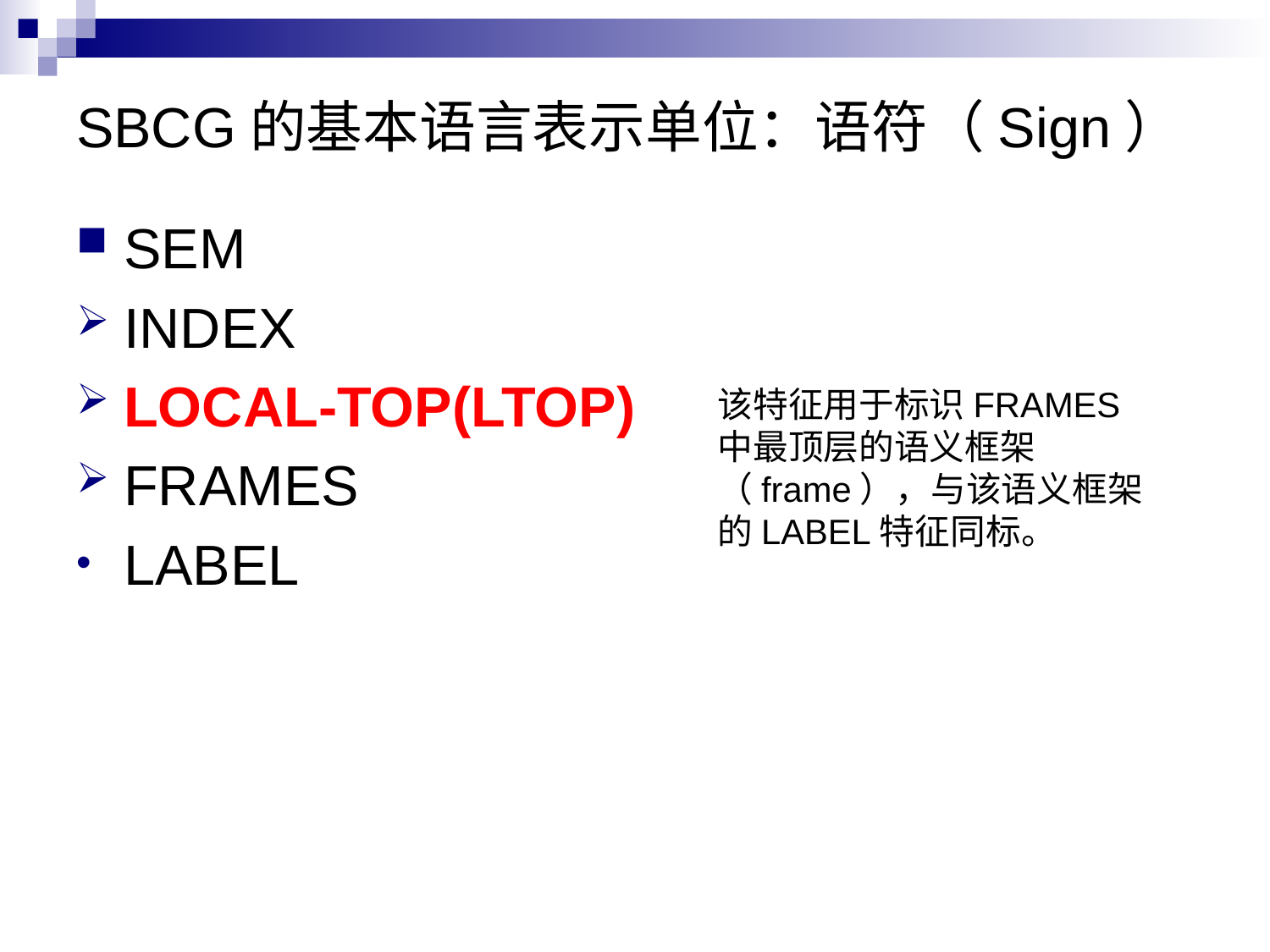

# SBCG的基本语言表示单位：语符（Sign）
SEM
INDEX
LOCAL-TOP(LTOP)
FRAMES
LABEL
该特征用于标识FRAMES中最顶层的语义框架（frame），与该语义框架的LABEL特征同标。